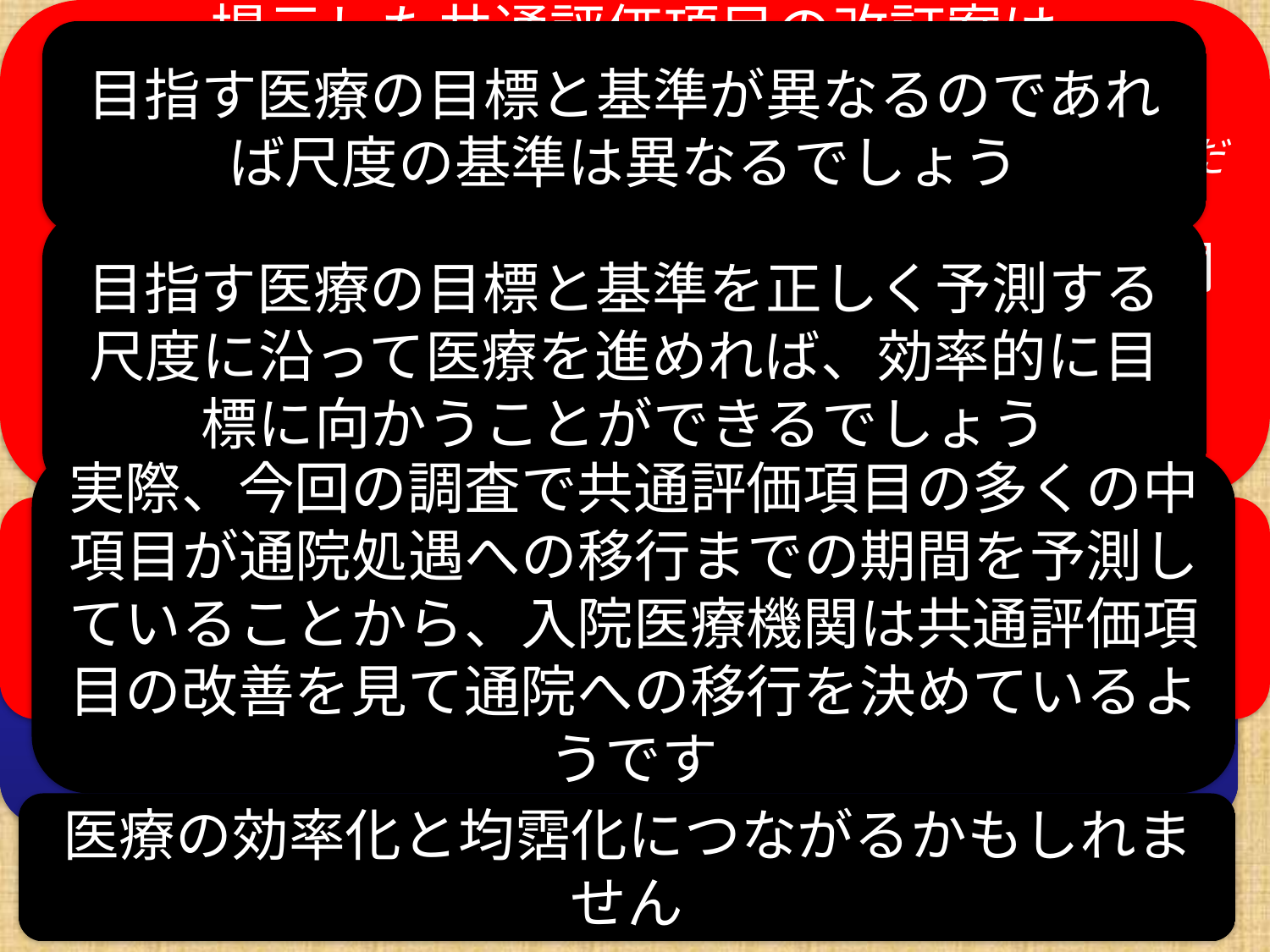

提示した共通評価項目の改訂案は
①退院後の暴力を防ぎたい
性的暴力・身体的暴力・非身体的暴力があっても地域は困るだろう
②上記①に加えて医療の不遵守、Al・薬物問題も防ぎたい
③自殺企図も防ぎたい
④院内の暴力も防ぎたい
目指す医療の目標と基準が異なるのであれば尺度の基準は異なるでしょう
本学会のシンポジウムのテーマ
目指す医療の目標と基準を正しく予測する尺度に沿って医療を進めれば、効率的に目標に向かうことができるでしょう
# 次世代の医療観察法　評価と改革
実際、今回の調査で共通評価項目の多くの中項目が通院処遇への移行までの期間を予測していることから、入院医療機関は共通評価項目の改善を見て通院への移行を決めているようです
という基準で提示
＝退院後の暴力の防止、自殺企図の防止を医療観察法医療の目標かつ基準と考えて提示したもの
何をもって医療観察法制度・医療を評価するか？
改革は何を基準・目的とするか？
医療の効率化と均霑化につながるかもしれません